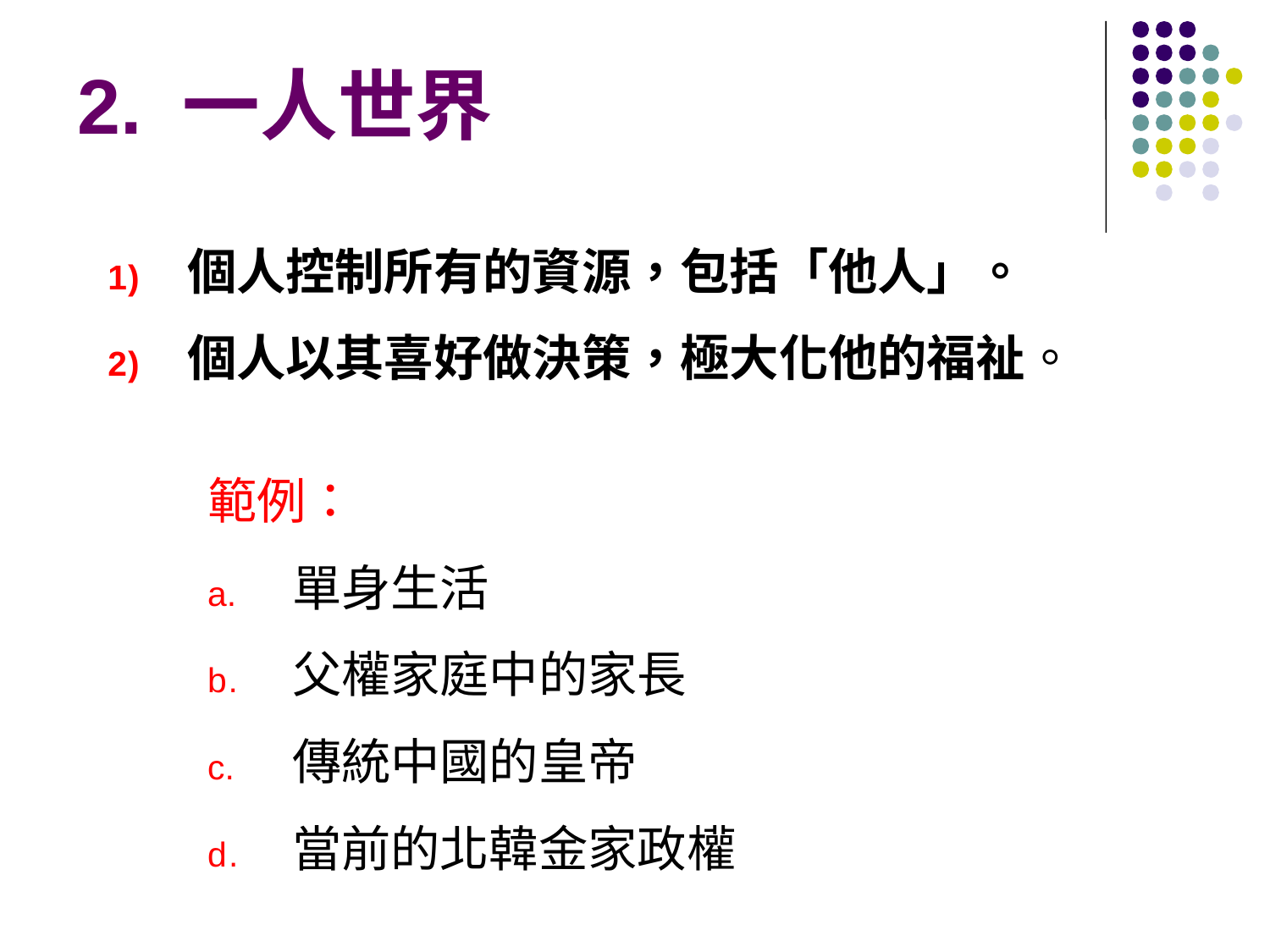

# 2. 一人世界
個人控制所有的資源，包括「他人」。
個人以其喜好做決策，極大化他的福祉。
範例：
單身生活
父權家庭中的家長
傳統中國的皇帝
當前的北韓金家政權